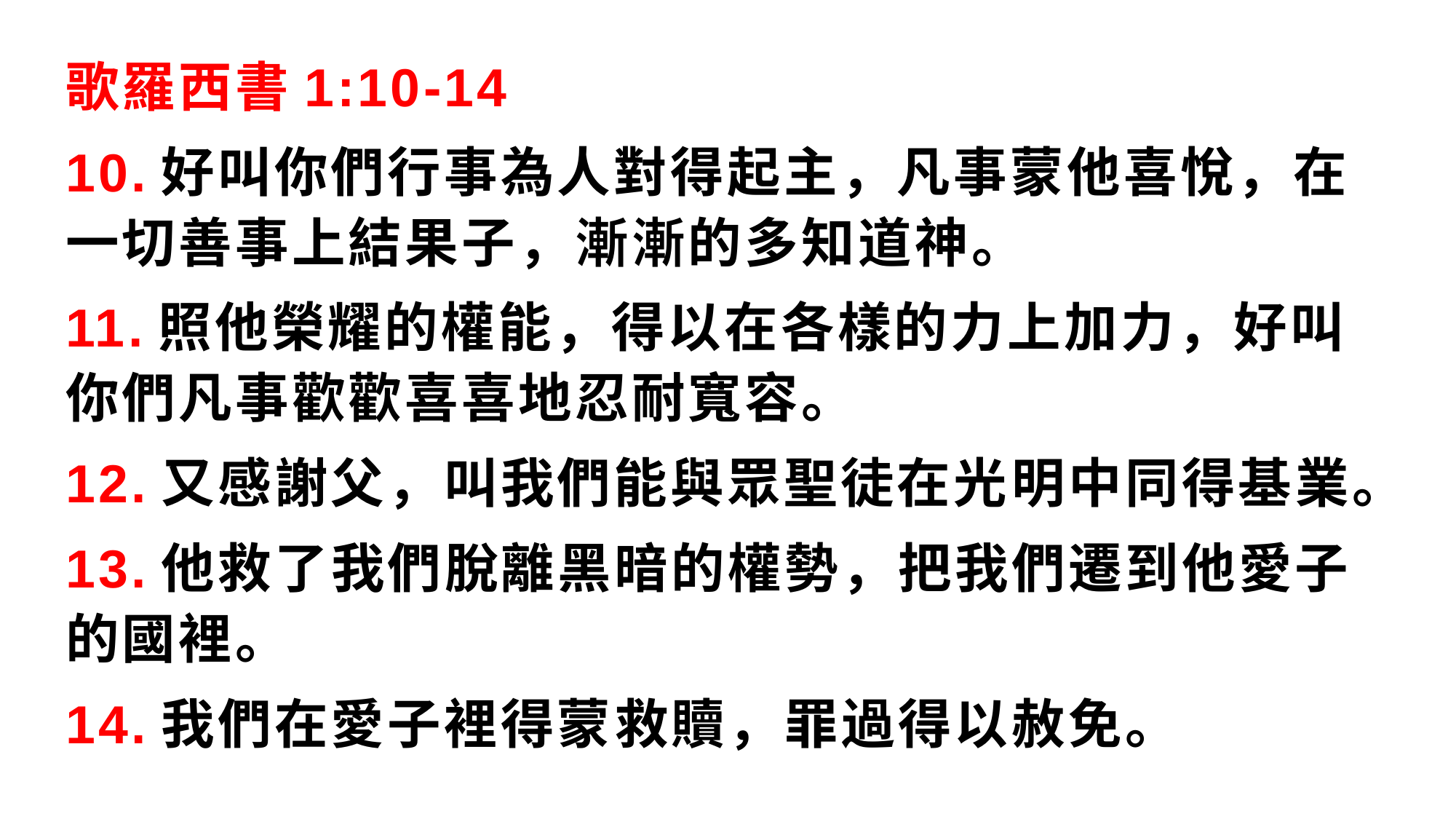

歌羅西書1:10-14
10.好叫你們行事為人對得起主，凡事蒙他喜悅，在一切善事上結果子，漸漸的多知道神。
11.照他榮耀的權能，得以在各樣的力上加力，好叫你們凡事歡歡喜喜地忍耐寬容。
12.又感謝父，叫我們能與眾聖徒在光明中同得基業。
13.他救了我們脫離黑暗的權勢，把我們遷到他愛子的國裡。
14.我們在愛子裡得蒙救贖，罪過得以赦免。